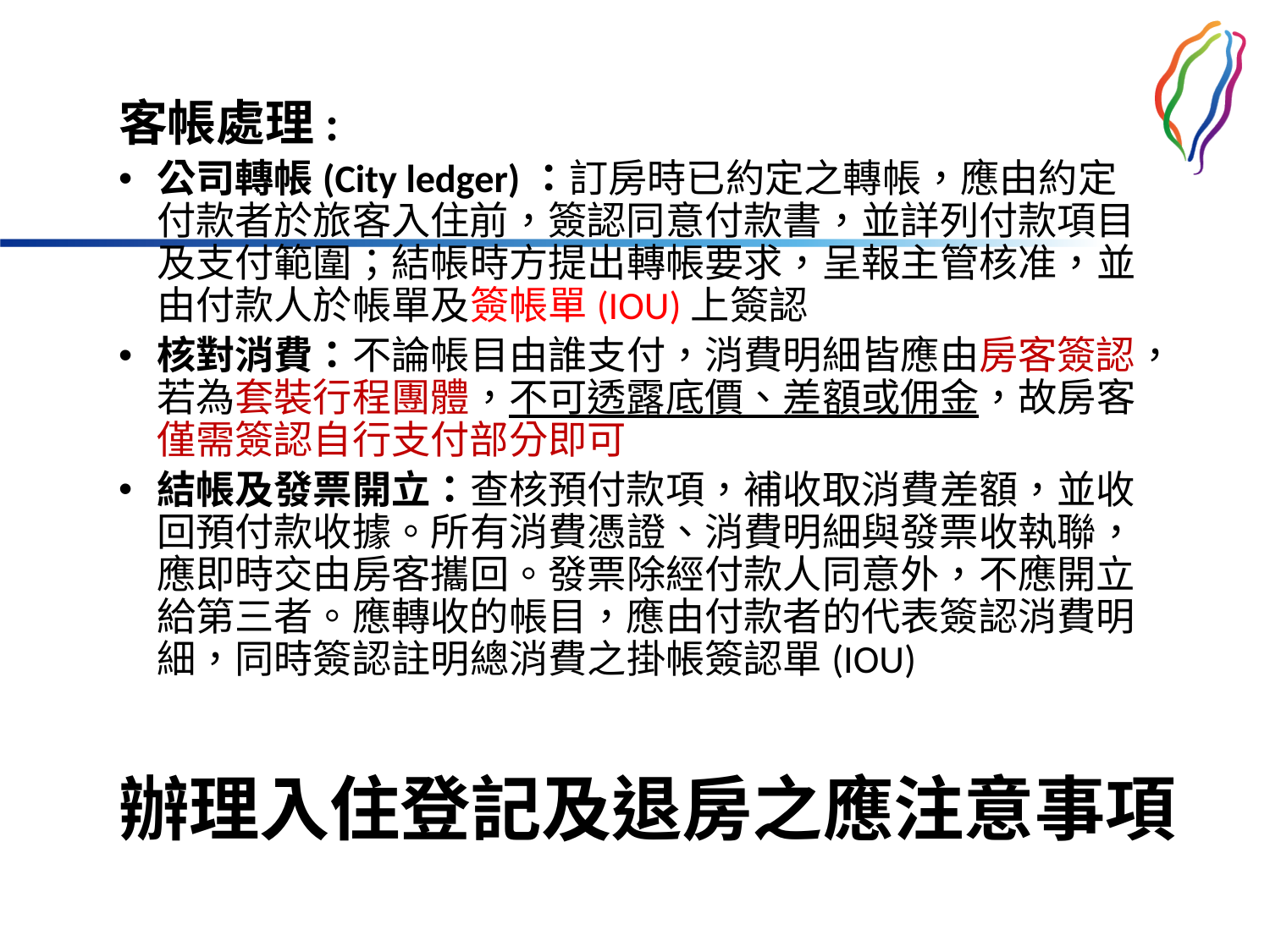

客帳處理:
公司轉帳(City ledger)：訂房時已約定之轉帳，應由約定付款者於旅客入住前，簽認同意付款書，並詳列付款項目及支付範圍；結帳時方提出轉帳要求，呈報主管核准，並由付款人於帳單及簽帳單(IOU)上簽認
核對消費：不論帳目由誰支付，消費明細皆應由房客簽認，若為套裝行程團體，不可透露底價、差額或佣金，故房客僅需簽認自行支付部分即可
結帳及發票開立：查核預付款項，補收取消費差額，並收回預付款收據。所有消費憑證、消費明細與發票收執聯，應即時交由房客攜回。發票除經付款人同意外，不應開立給第三者。應轉收的帳目，應由付款者的代表簽認消費明細，同時簽認註明總消費之掛帳簽認單(IOU)

# 辦理入住登記及退房之應注意事項